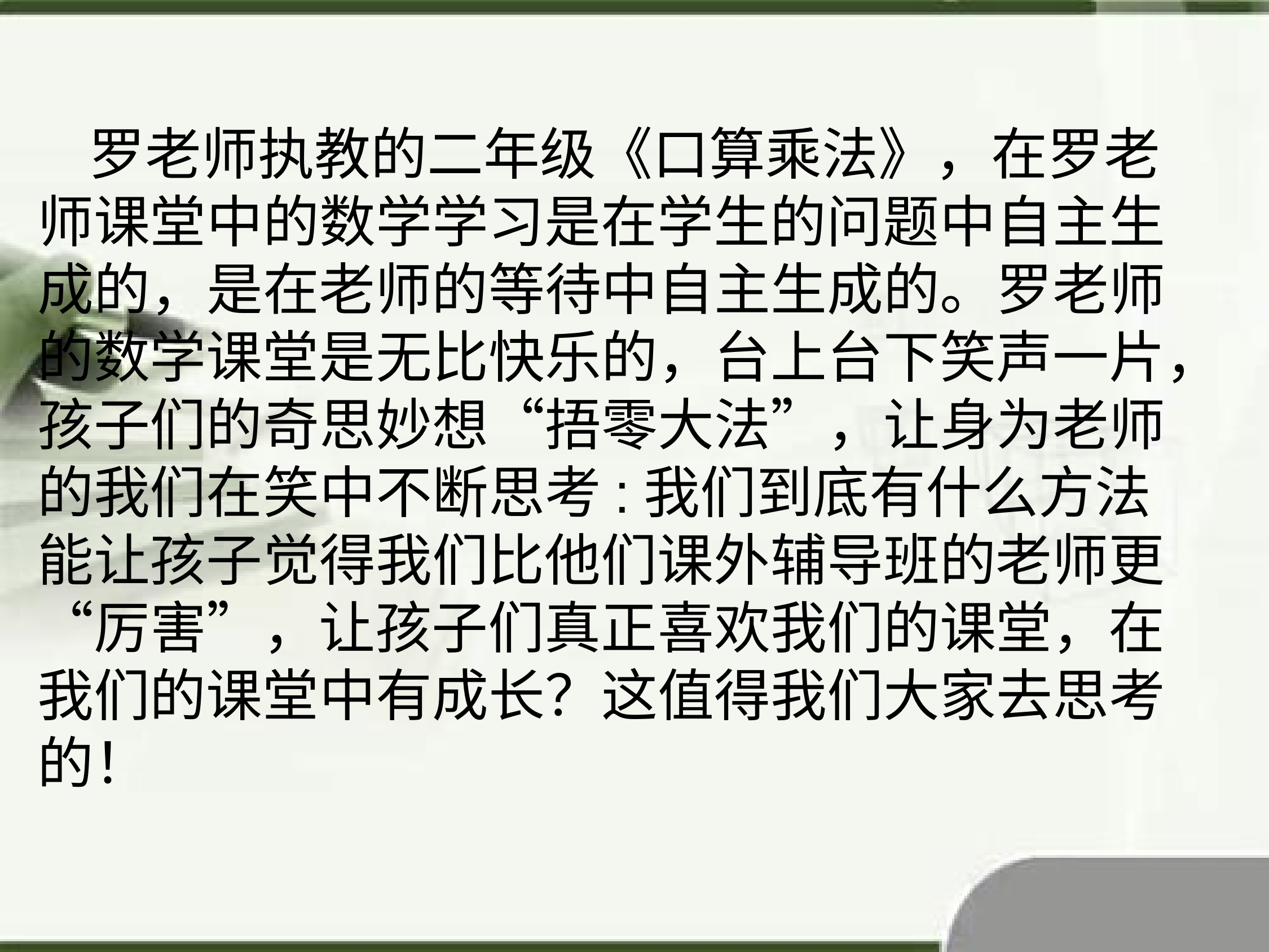

罗老师执教的二年级《口算乘法》，在罗老师课堂中的数学学习是在学生的问题中自主生成的，是在老师的等待中自主生成的。罗老师的数学课堂是无比快乐的，台上台下笑声一片，孩子们的奇思妙想“捂零大法”，让身为老师的我们在笑中不断思考:我们到底有什么方法能让孩子觉得我们比他们课外辅导班的老师更“厉害”，让孩子们真正喜欢我们的课堂，在我们的课堂中有成长？这值得我们大家去思考的！